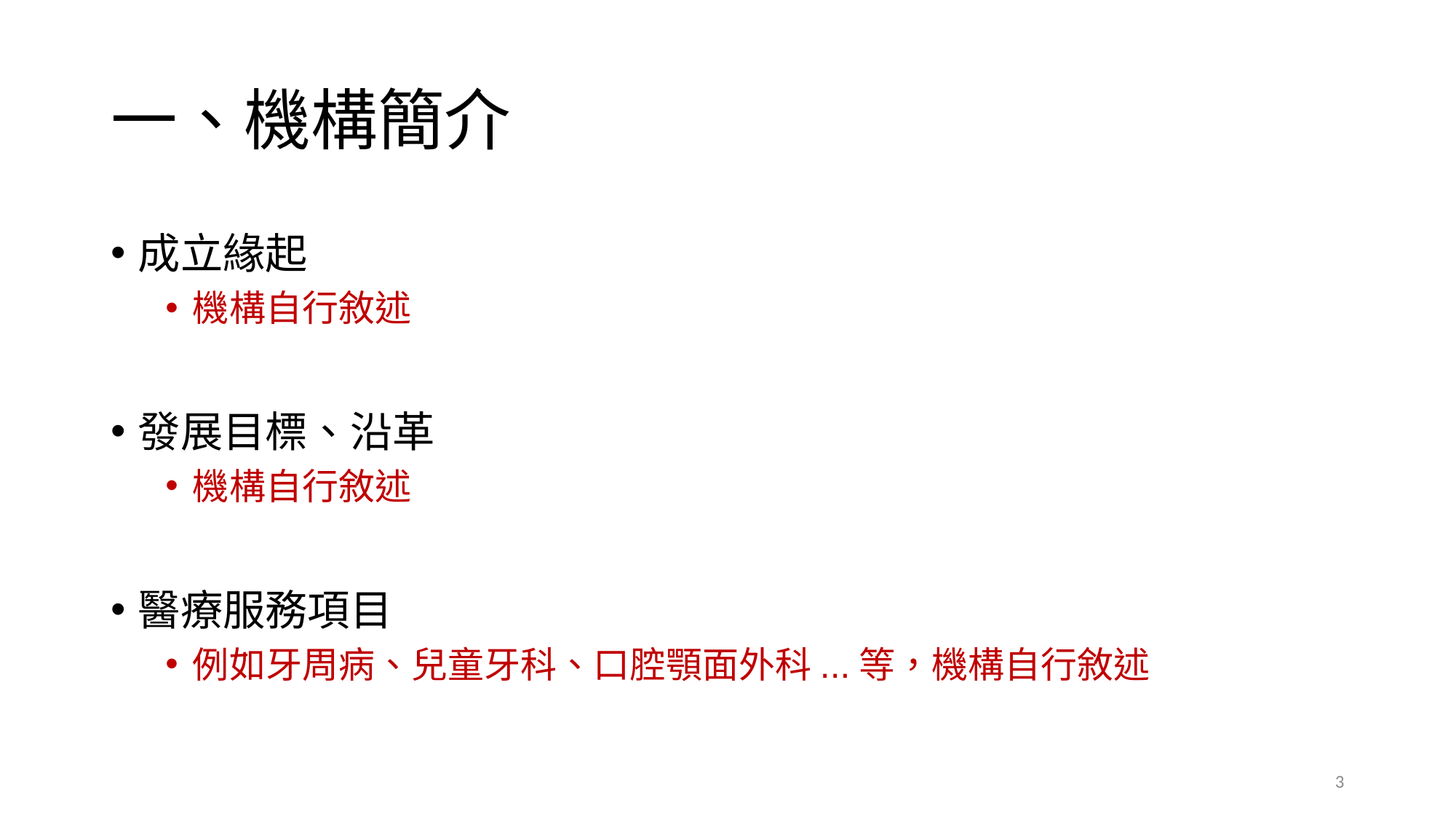

# 一、機構簡介
成立緣起
機構自行敘述

發展目標、沿革
機構自行敘述

醫療服務項目
例如牙周病、兒童牙科、口腔顎面外科...等，機構自行敘述

3